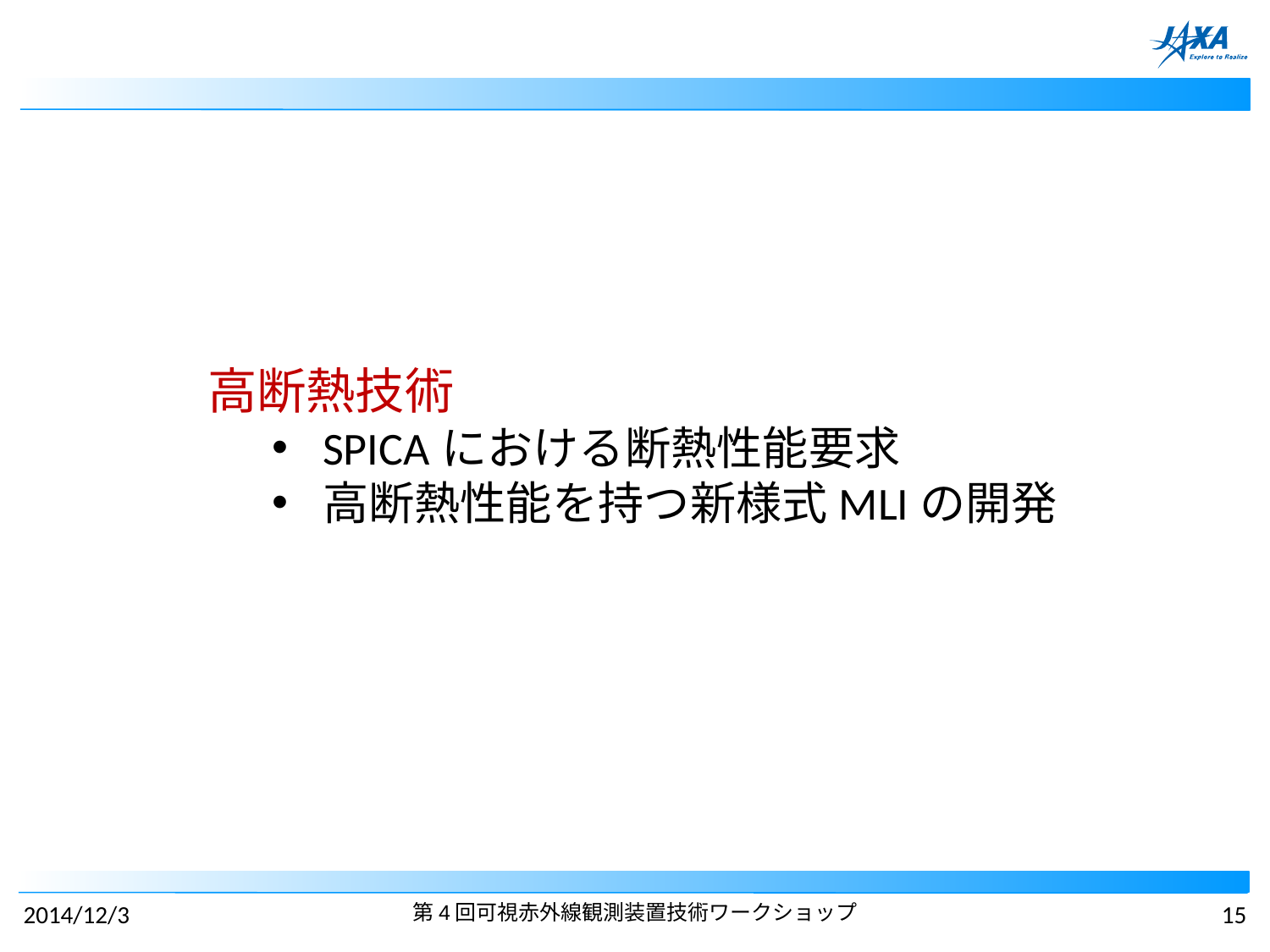

高断熱技術
SPICAにおける断熱性能要求
高断熱性能を持つ新様式MLIの開発
2014/12/3
第4回可視赤外線観測装置技術ワークショップ
15